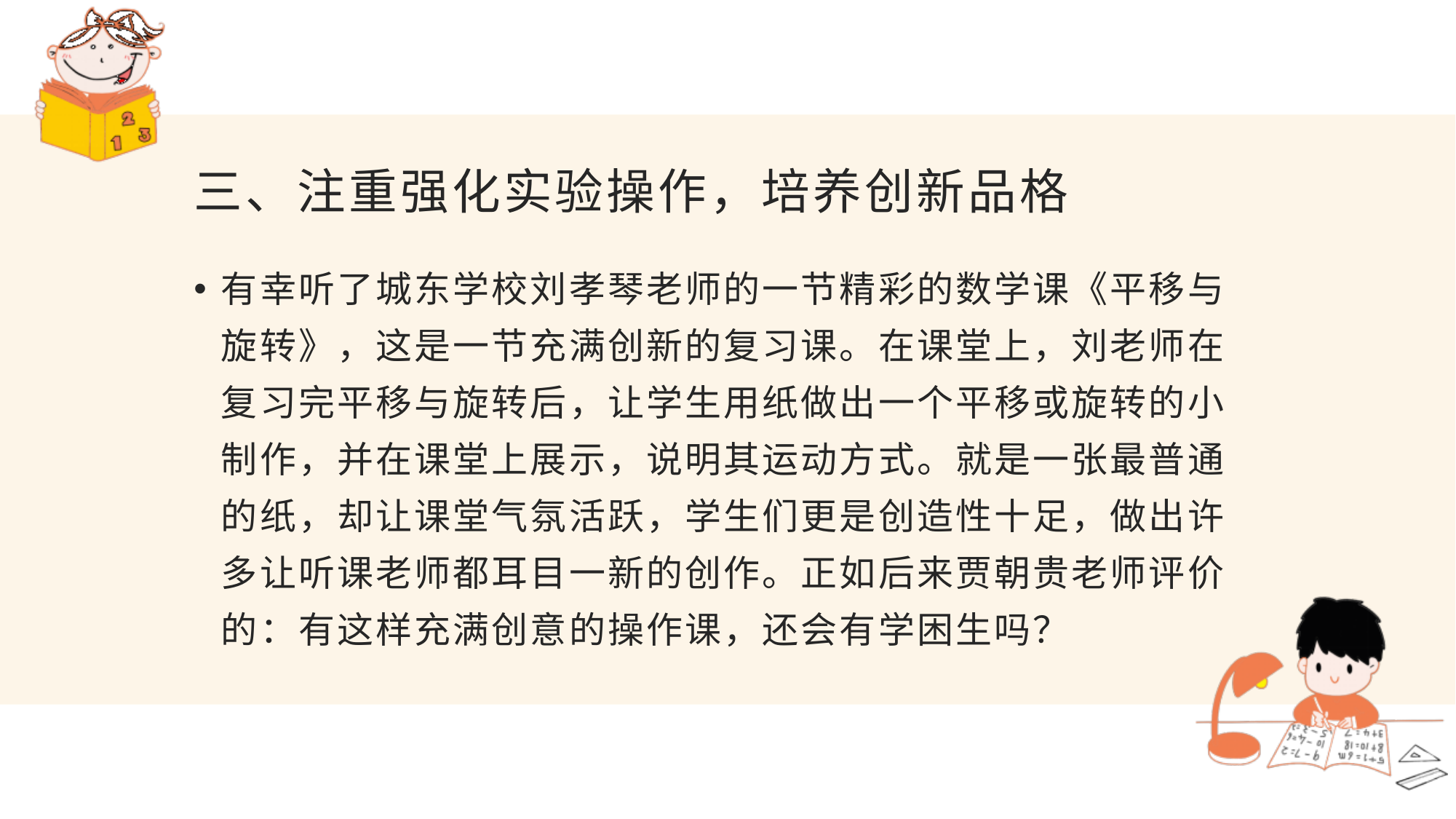

# 三、注重强化实验操作，培养创新品格
有幸听了城东学校刘孝琴老师的一节精彩的数学课《平移与旋转》，这是一节充满创新的复习课。在课堂上，刘老师在复习完平移与旋转后，让学生用纸做出一个平移或旋转的小制作，并在课堂上展示，说明其运动方式。就是一张最普通的纸，却让课堂气氛活跃，学生们更是创造性十足，做出许多让听课老师都耳目一新的创作。正如后来贾朝贵老师评价的：有这样充满创意的操作课，还会有学困生吗？